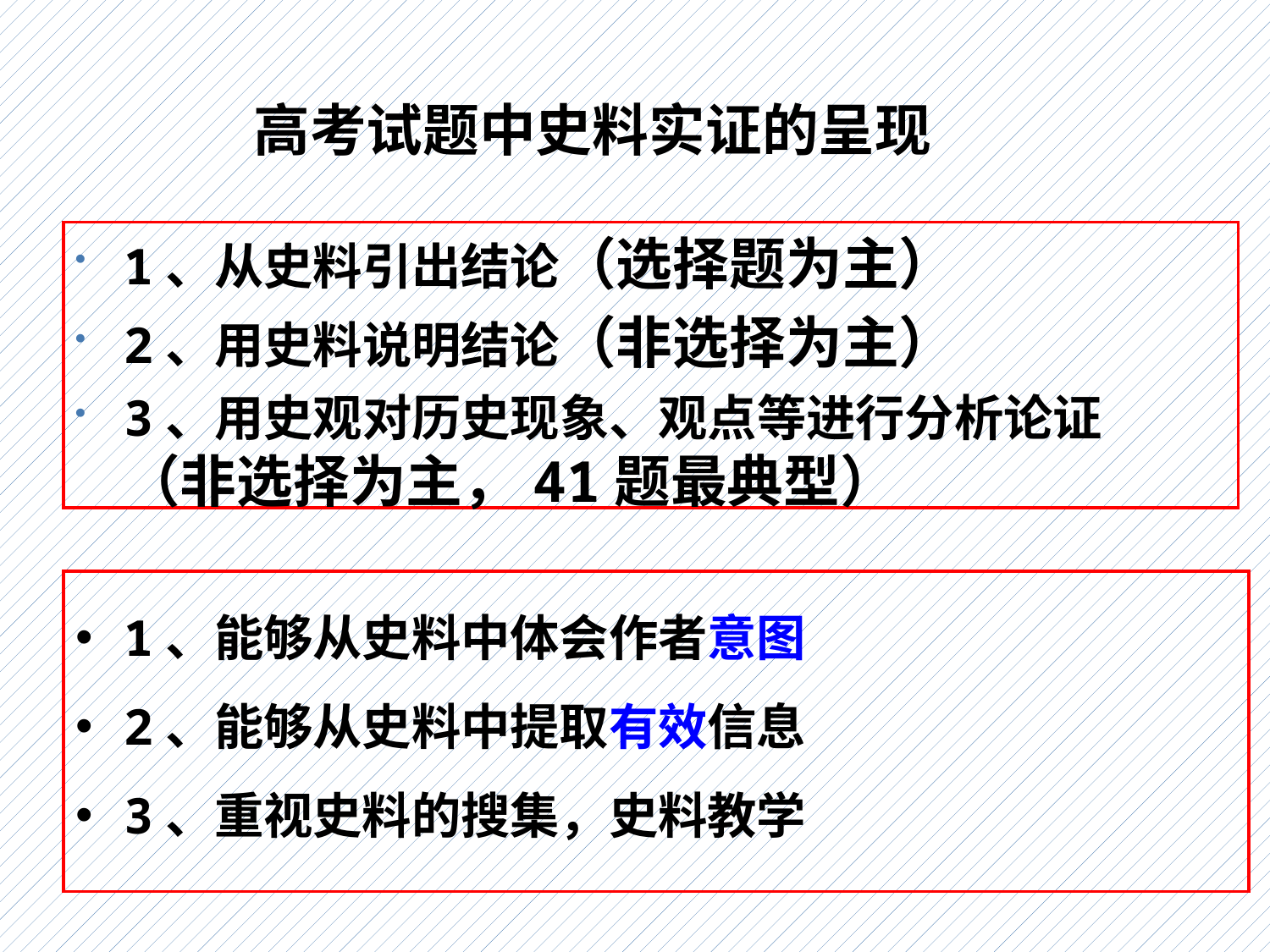

# 高考试题中史料实证的呈现
1、从史料引出结论（选择题为主）
2、用史料说明结论（非选择为主）
3、用史观对历史现象、观点等进行分析论证
（非选择为主，41题最典型）
1、能够从史料中体会作者意图
2、能够从史料中提取有效信息
3、重视史料的搜集，史料教学